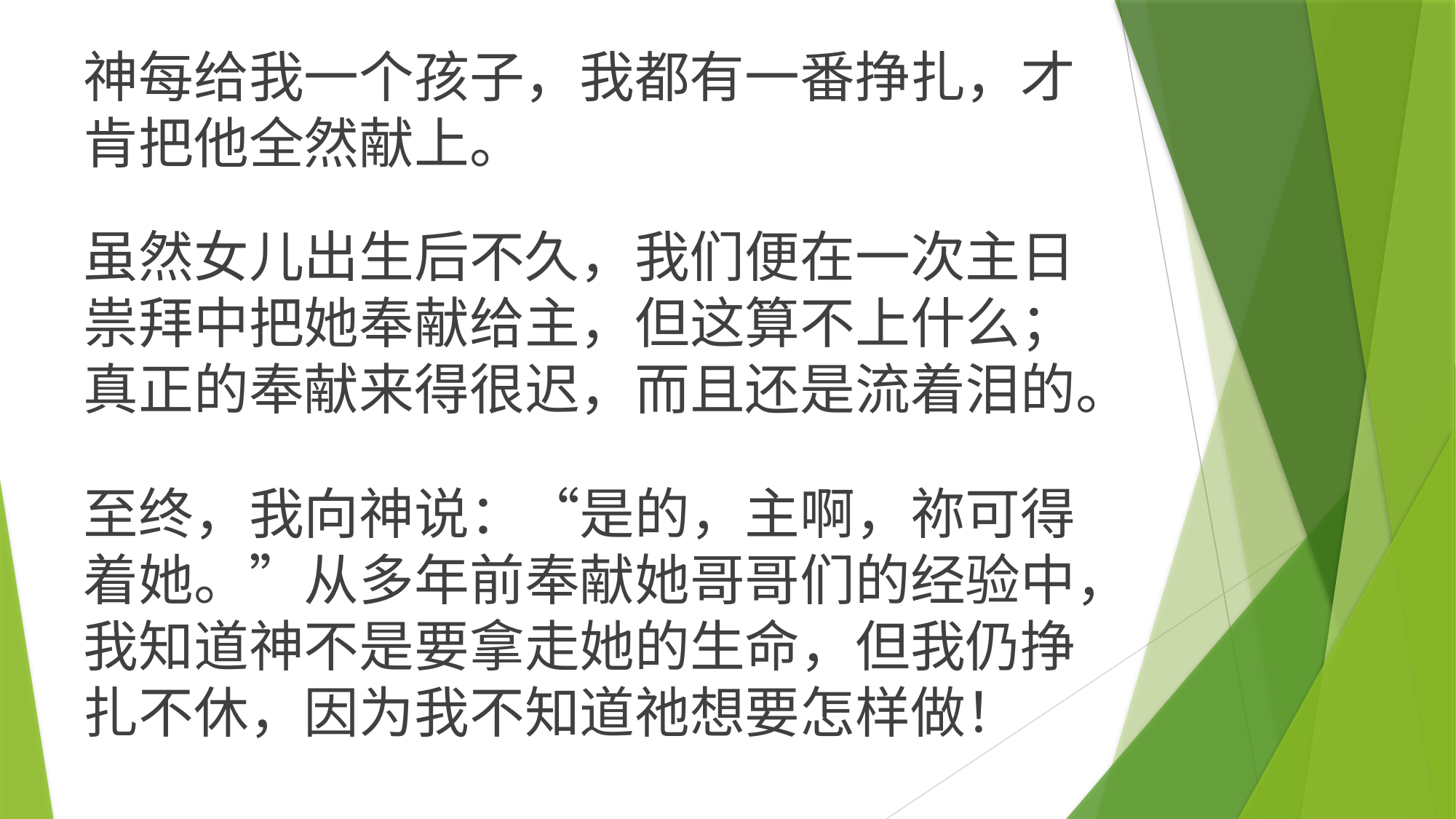

神每给我一个孩子，我都有一番挣扎，才肯把他全然献上。

虽然女儿出生后不久，我们便在一次主日祟拜中把她奉献给主，但这算不上什么；真正的奉献来得很迟，而且还是流着泪的。

至终，我向神说：“是的，主啊，祢可得着她。”从多年前奉献她哥哥们的经验中，我知道神不是要拿走她的生命，但我仍挣扎不休，因为我不知道祂想要怎样做！